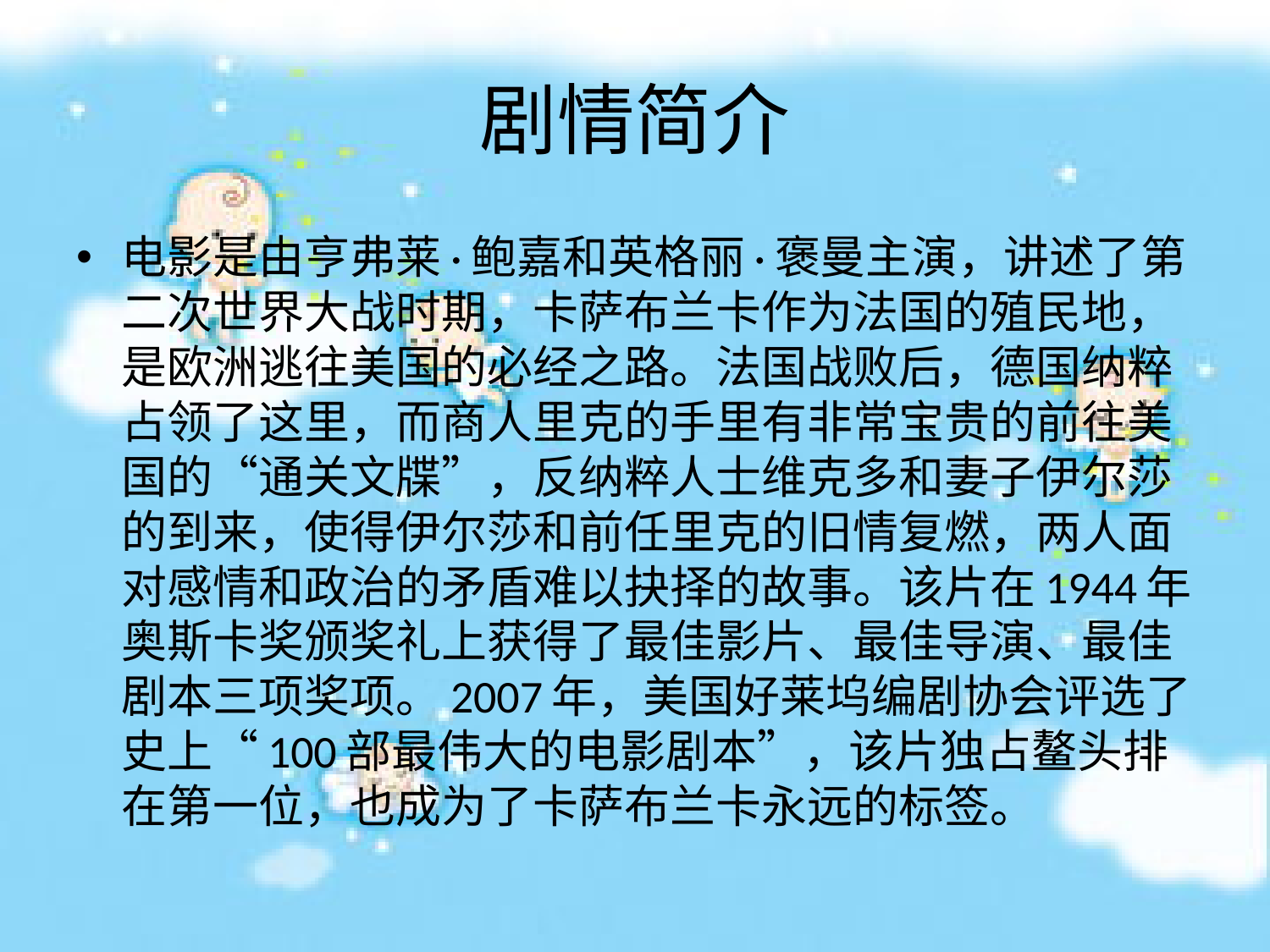

# 剧情简介
电影是由亨弗莱·鲍嘉和英格丽·褒曼主演，讲述了第二次世界大战时期，卡萨布兰卡作为法国的殖民地，是欧洲逃往美国的必经之路。法国战败后，德国纳粹占领了这里，而商人里克的手里有非常宝贵的前往美国的“通关文牒”，反纳粹人士维克多和妻子伊尔莎的到来，使得伊尔莎和前任里克的旧情复燃，两人面对感情和政治的矛盾难以抉择的故事。该片在1944年奥斯卡奖颁奖礼上获得了最佳影片、最佳导演、最佳剧本三项奖项。2007年，美国好莱坞编剧协会评选了史上“100部最伟大的电影剧本”，该片独占鳌头排在第一位，也成为了卡萨布兰卡永远的标签。